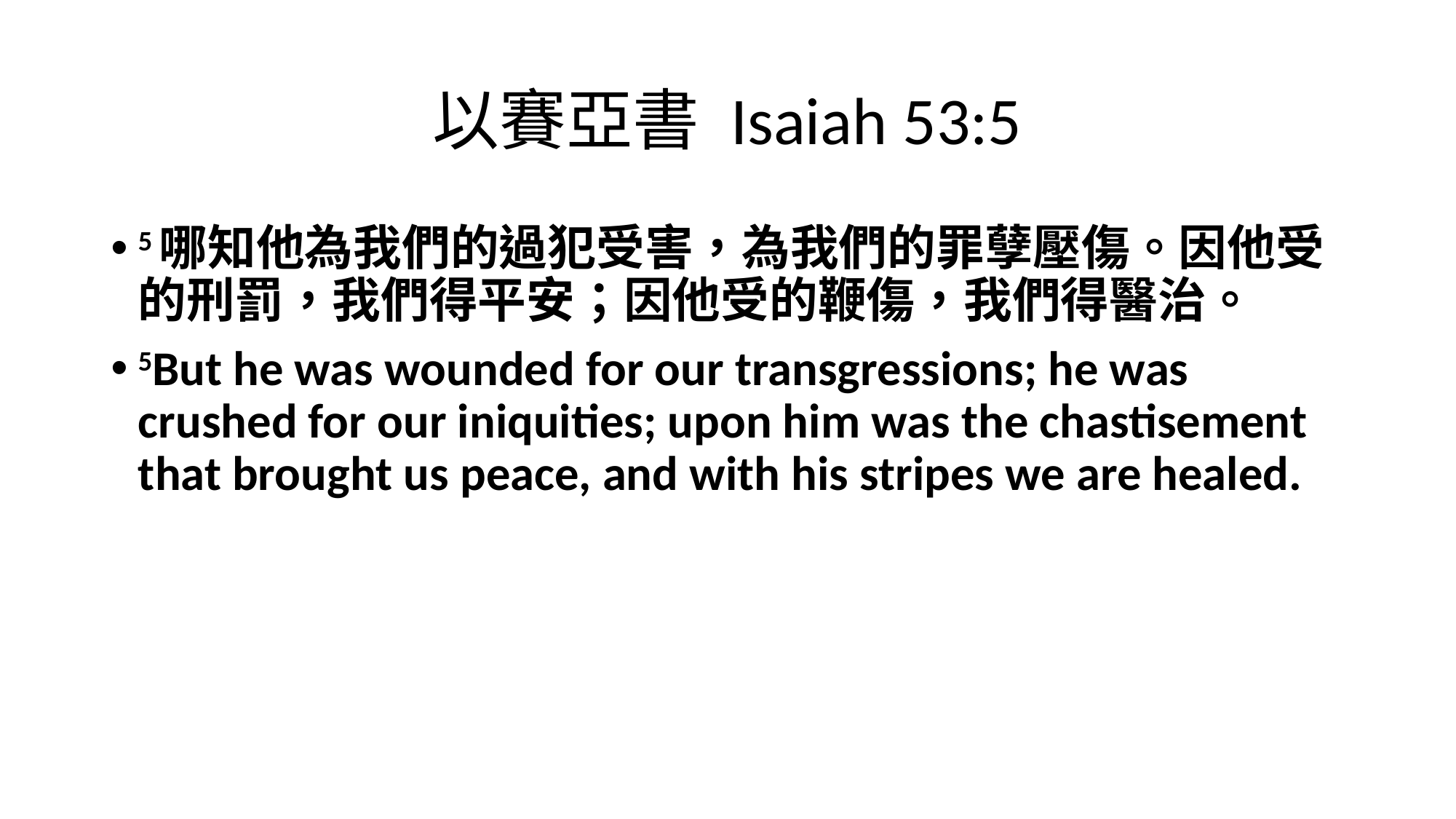

# 以賽亞書 Isaiah 53:5
5哪知他為我們的過犯受害，為我們的罪孽壓傷。因他受的刑罰，我們得平安；因他受的鞭傷，我們得醫治。
5But he was wounded for our transgressions; he was crushed for our iniquities; upon him was the chastisement that brought us peace, and with his stripes we are healed.